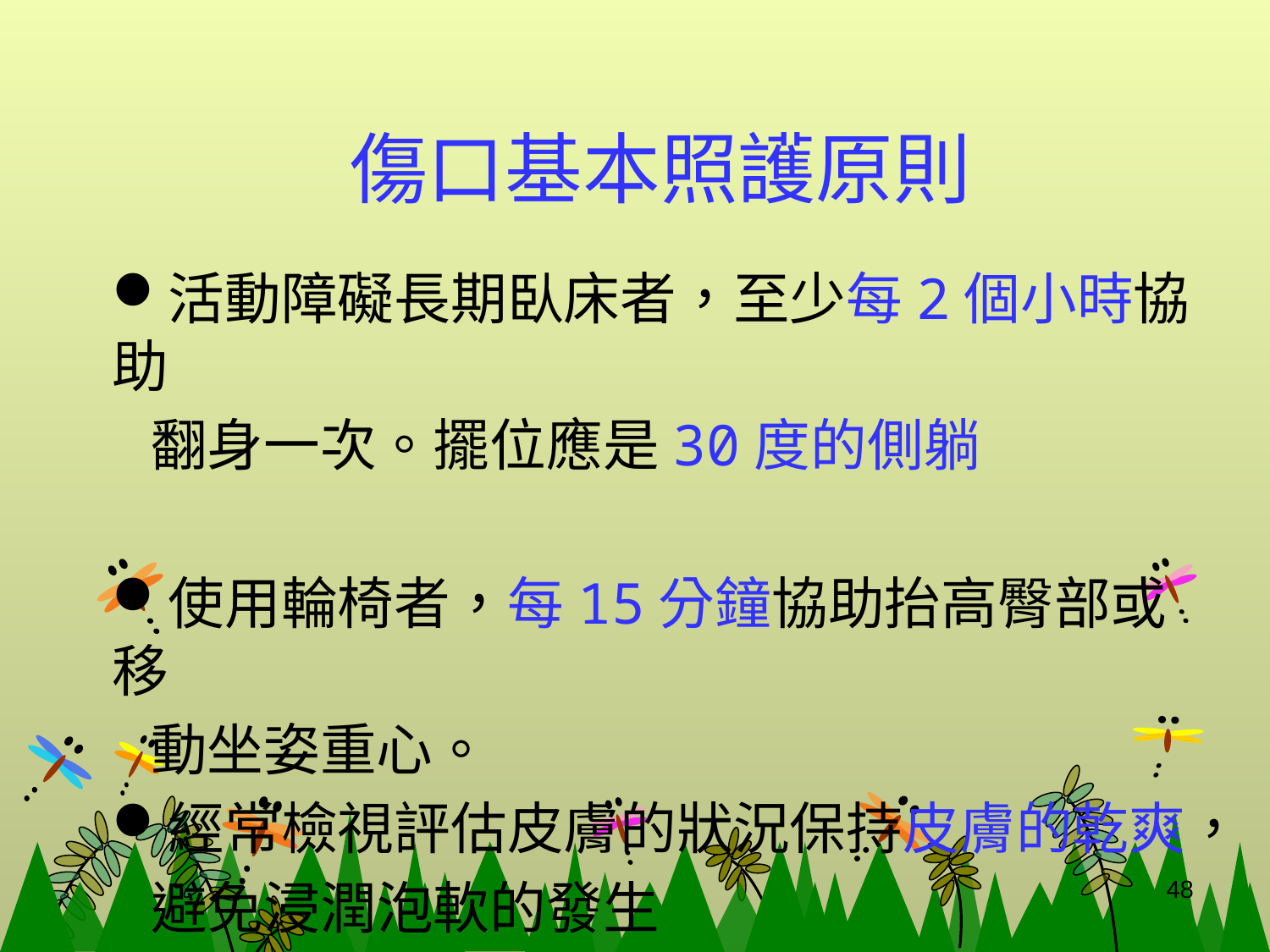

# 傷口基本照護原則
活動障礙長期臥床者，至少每2個小時協助
  翻身一次。擺位應是30度的側躺

使用輪椅者，每15分鐘協助抬高臀部或移
  動坐姿重心。
經常檢視評估皮膚的狀況保持皮膚的乾爽，
  避免浸潤泡軟的發生

48